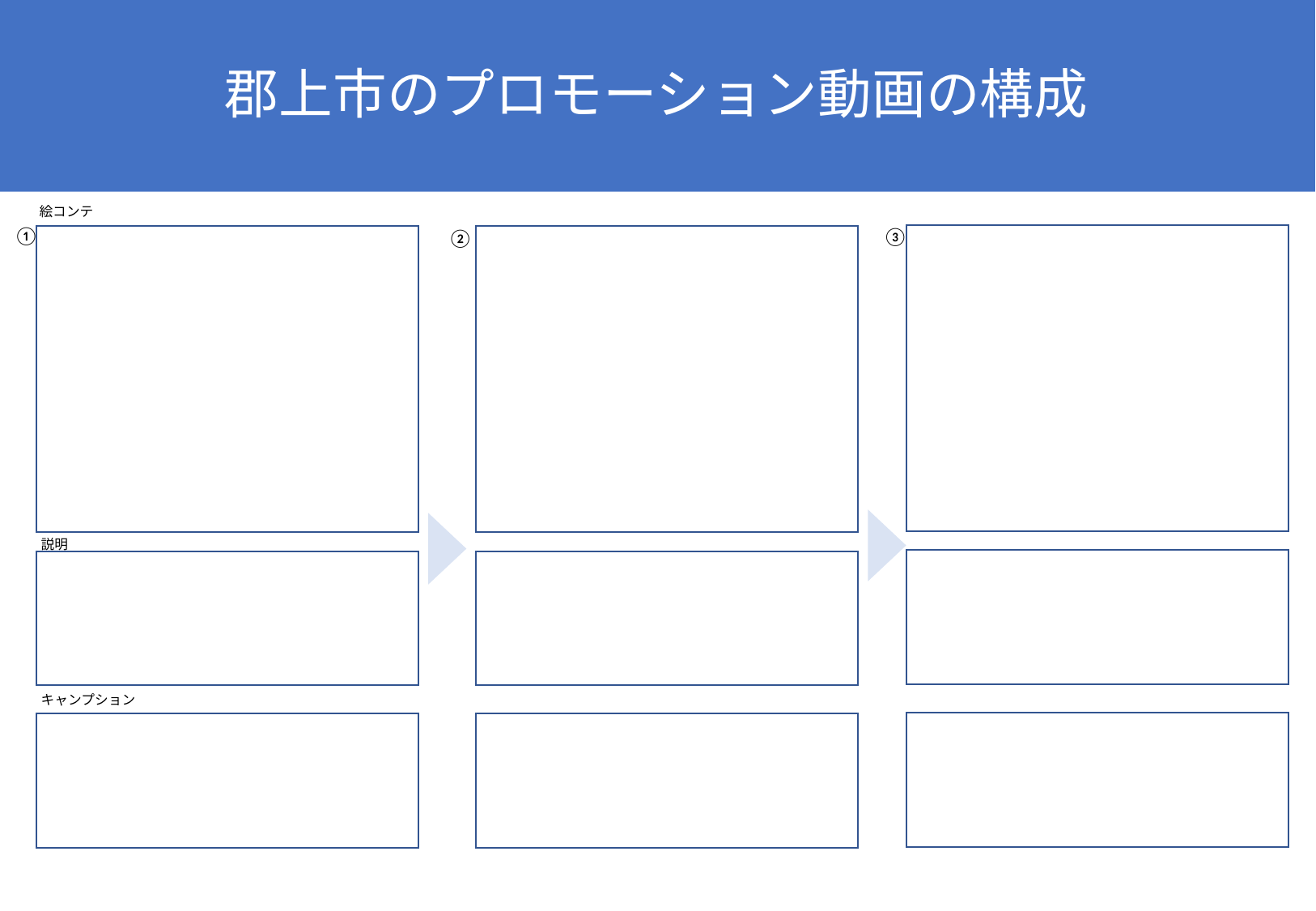

# 郡上市のプロモーション動画の構成
絵コンテ
①
③
②

説明
キャンプション